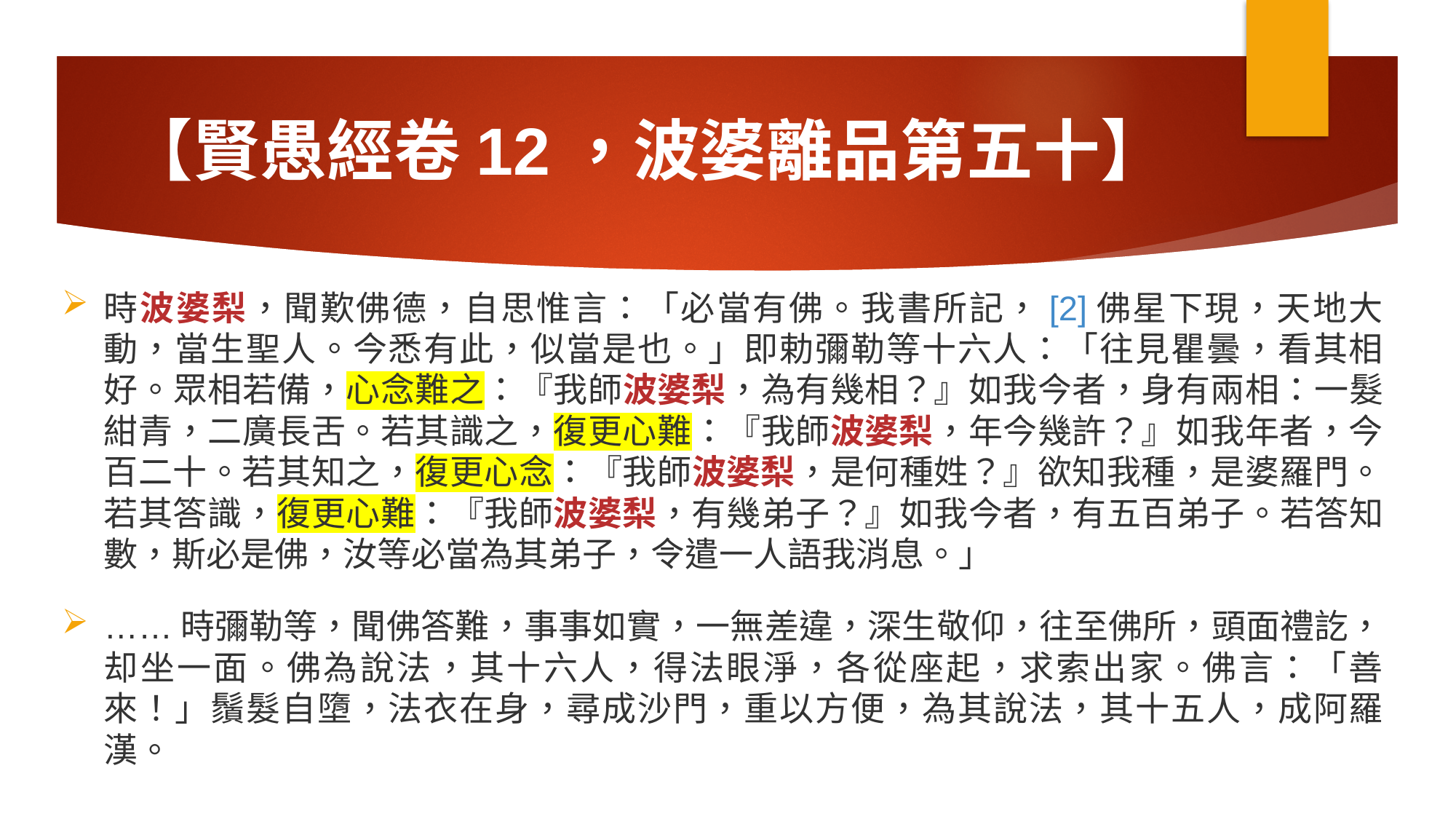

【賢愚經卷12，波婆離品第五十】
時波婆梨，聞歎佛德，自思惟言：「必當有佛。我書所記，[2]佛星下現，天地大動，當生聖人。今悉有此，似當是也。」即勅彌勒等十六人：「往見瞿曇，看其相好。眾相若備，心念難之：『我師波婆梨，為有幾相？』如我今者，身有兩相：一髮紺青，二廣長舌。若其識之，復更心難：『我師波婆梨，年今幾許？』如我年者，今百二十。若其知之，復更心念：『我師波婆梨，是何種姓？』欲知我種，是婆羅門。若其答識，復更心難：『我師波婆梨，有幾弟子？』如我今者，有五百弟子。若答知數，斯必是佛，汝等必當為其弟子，令遣一人語我消息。」
……時彌勒等，聞佛答難，事事如實，一無差違，深生敬仰，往至佛所，頭面禮訖，却坐一面。佛為說法，其十六人，得法眼淨，各從座起，求索出家。佛言：「善來！」鬚髮自墮，法衣在身，尋成沙門，重以方便，為其說法，其十五人，成阿羅漢。